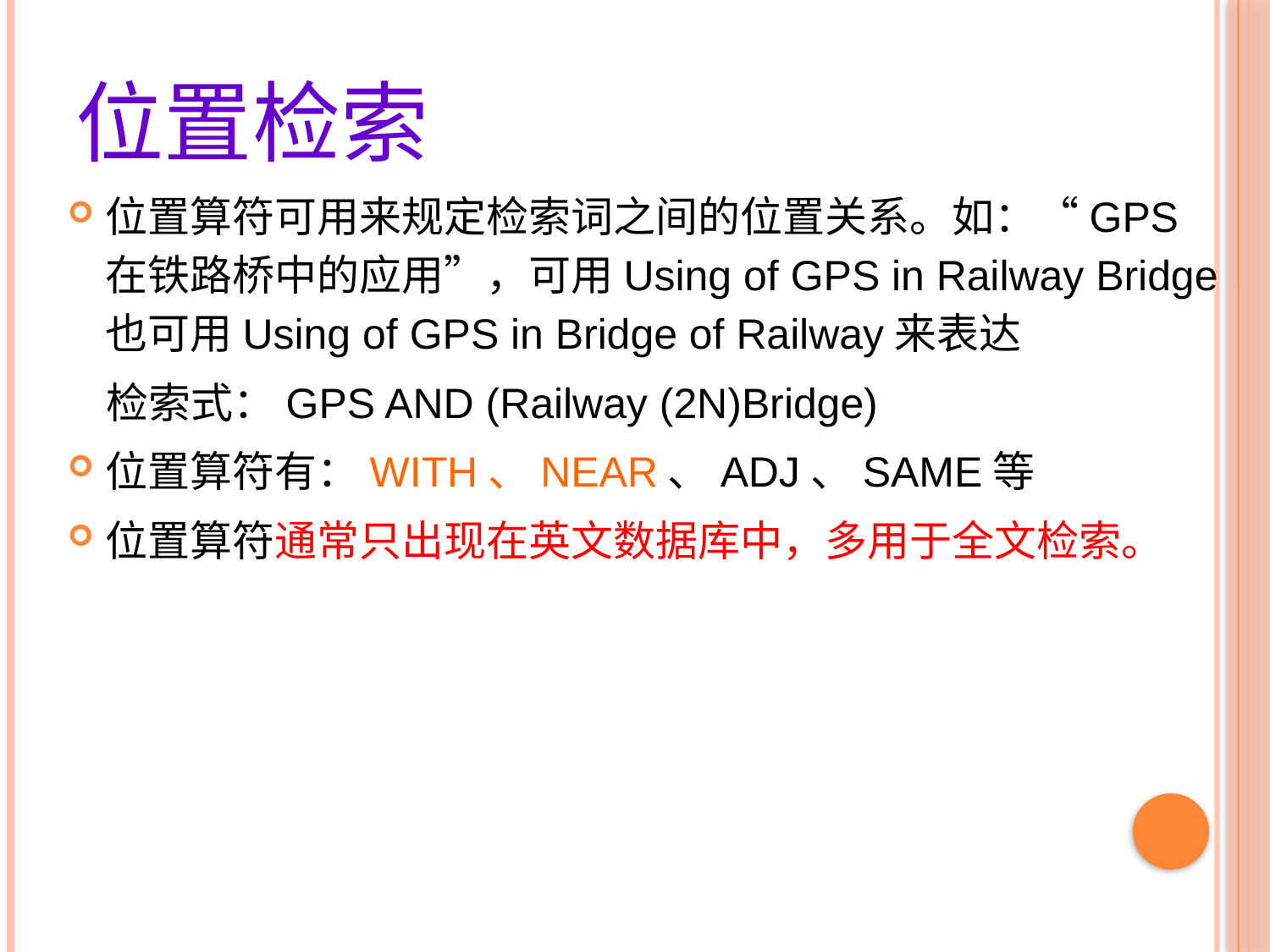

# 位置检索
位置算符可用来规定检索词之间的位置关系。如：“GPS在铁路桥中的应用”，可用Using of GPS in Railway Bridge也可用Using of GPS in Bridge of Railway来表达
   检索式：GPS AND (Railway (2N)Bridge)
位置算符有：WITH、NEAR、ADJ、SAME等
位置算符通常只出现在英文数据库中，多用于全文检索。